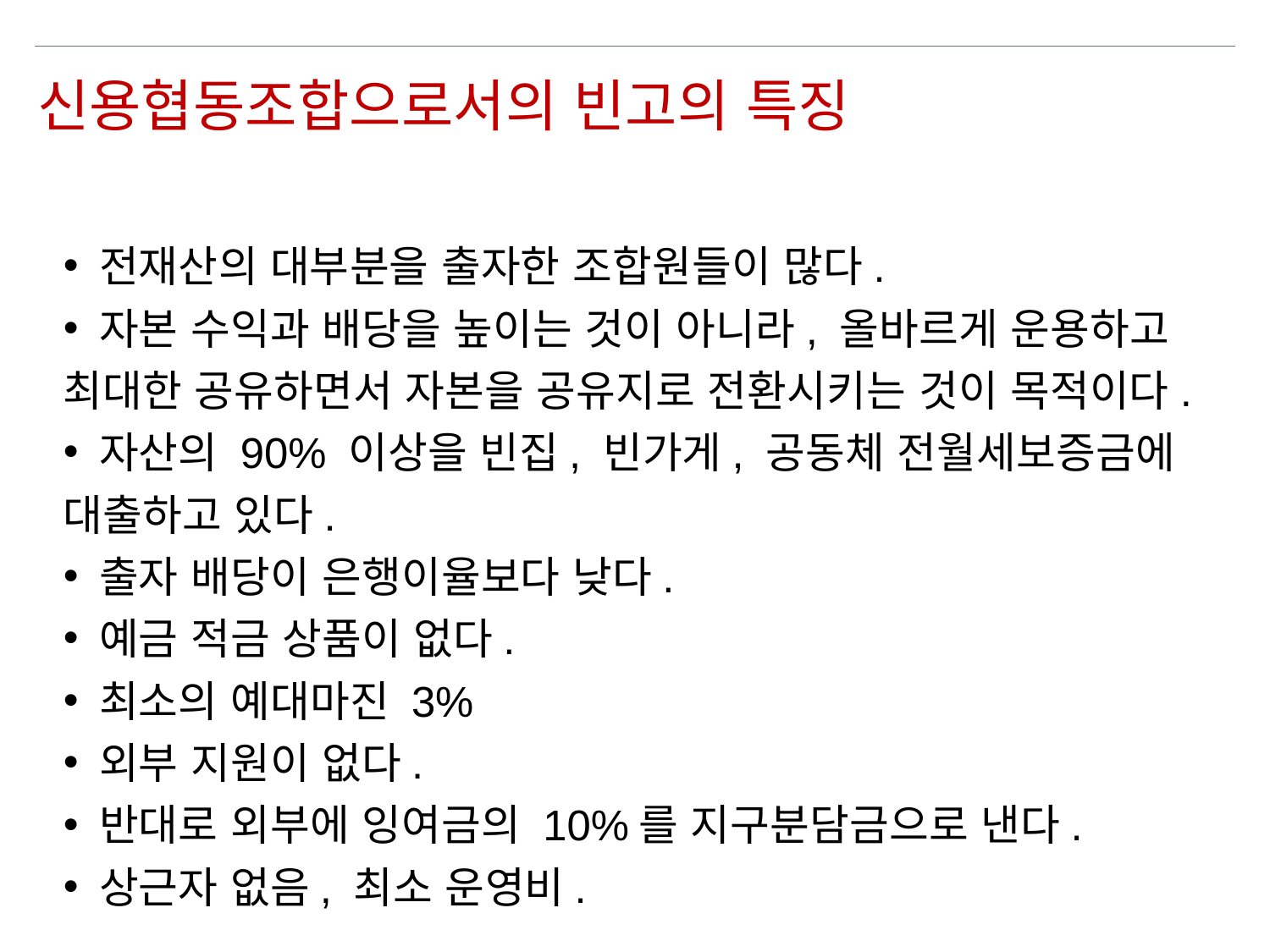

신용협동조합으로서의 빈고의 특징
 전재산의 대부분을 출자한 조합원들이 많다.
 자본 수익과 배당을 높이는 것이 아니라, 올바르게 운용하고 최대한 공유하면서 자본을 공유지로 전환시키는 것이 목적이다.
 자산의 90% 이상을 빈집, 빈가게, 공동체 전월세보증금에 대출하고 있다.
 출자 배당이 은행이율보다 낮다.
 예금 적금 상품이 없다.
 최소의 예대마진 3%
 외부 지원이 없다.
 반대로 외부에 잉여금의 10%를 지구분담금으로 낸다.
 상근자 없음, 최소 운영비.